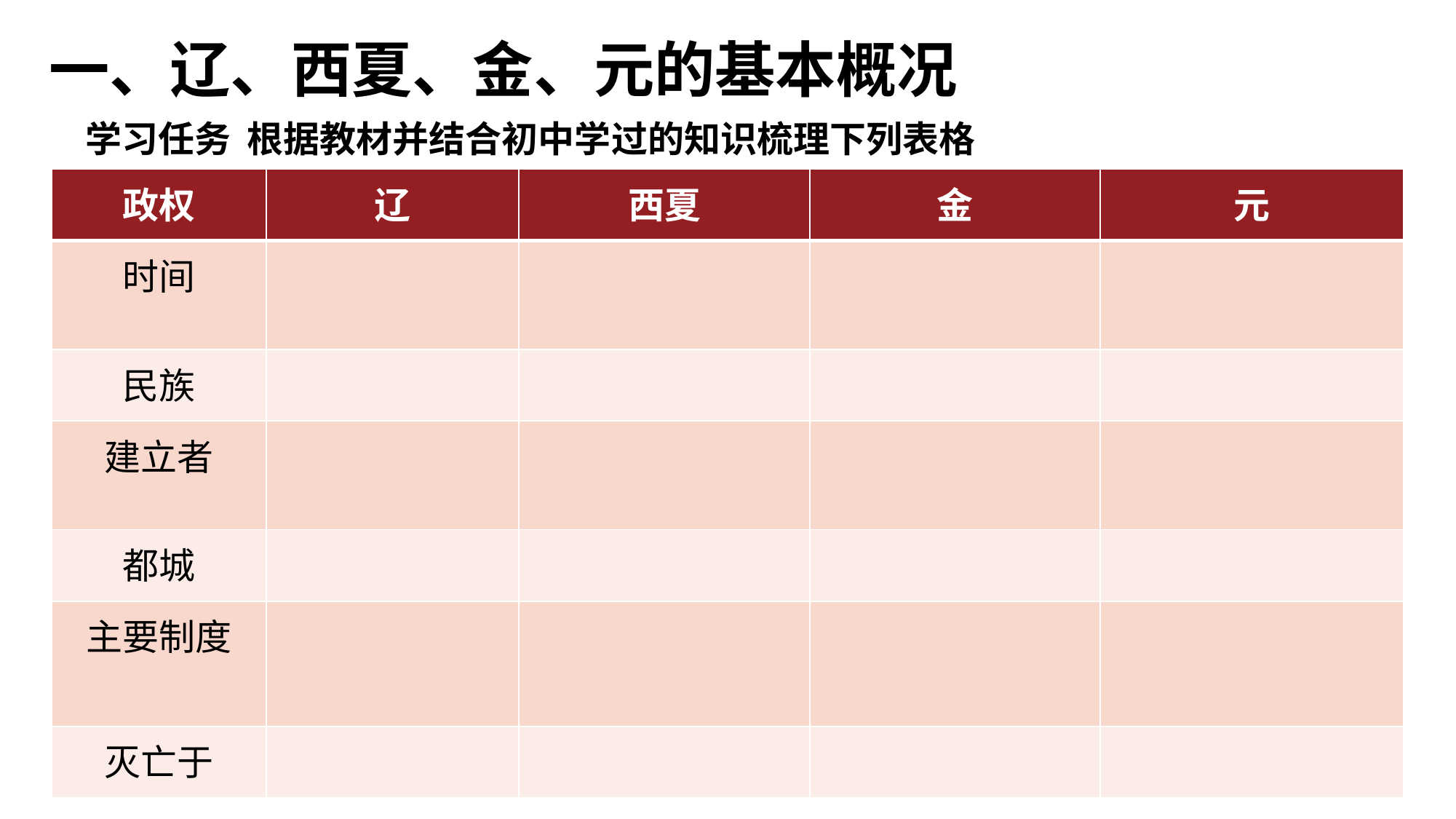

一、辽、西夏、金、元的基本概况
学习任务  根据教材并结合初中学过的知识梳理下列表格
| 政权 | 辽 | 西夏 | 金 | 元 |
| --- | --- | --- | --- | --- |
| 时间 |  |  |  |  |
| 民族 |  |  |  |  |
| 建立者 |  |  |  |  |
| 都城 |  |  |  |  |
| 主要制度 |  |  |  |  |
| 灭亡于 |  |  |  |  |